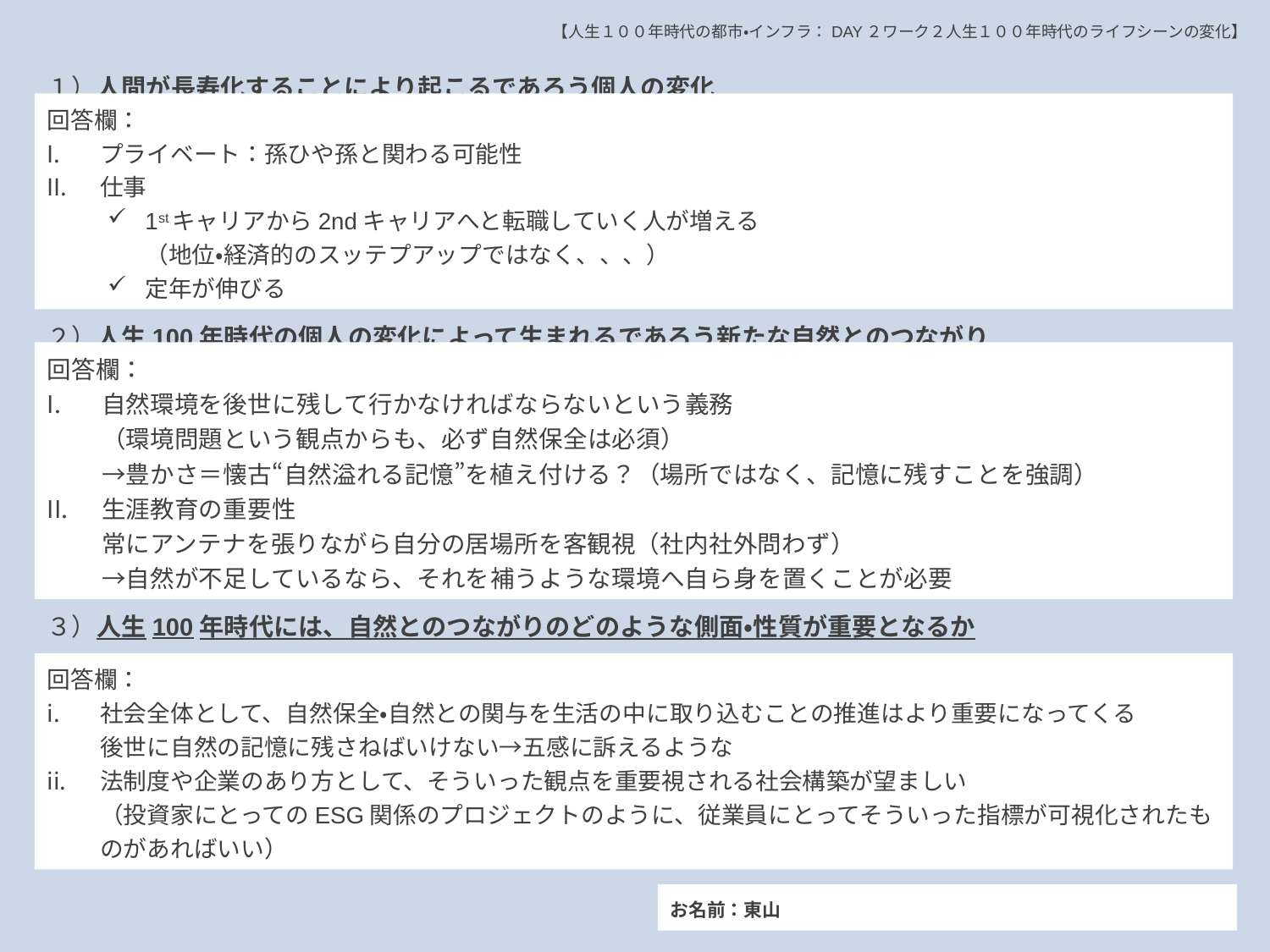

【人生１００年時代の都市・インフラ：DAY２ワーク２人生１００年時代のライフシーンの変化】
１）人間が長寿化することにより起こるであろう個人の変化
回答欄：
プライベート：孫ひや孫と関わる可能性
仕事
1stキャリアから2ndキャリアへと転職していく人が増える
（地位・経済的のスッテプアップではなく、、、）
定年が伸びる
２）人生100年時代の個人の変化によって生まれるであろう新たな自然とのつながり
回答欄：
自然環境を後世に残して行かなければならないという義務
（環境問題という観点からも、必ず自然保全は必須）
→豊かさ＝懐古“自然溢れる記憶”を植え付ける？（場所ではなく、記憶に残すことを強調）
生涯教育の重要性
常にアンテナを張りながら自分の居場所を客観視（社内社外問わず）
→自然が不足しているなら、それを補うような環境へ自ら身を置くことが必要

３）人生100年時代には、自然とのつながりのどのような側面・性質が重要となるか
回答欄：
社会全体として、自然保全・自然との関与を生活の中に取り込むことの推進はより重要になってくる
後世に自然の記憶に残さねばいけない→五感に訴えるような
法制度や企業のあり方として、そういった観点を重要視される社会構築が望ましい
（投資家にとってのESG関係のプロジェクトのように、従業員にとってそういった指標が可視化されたものがあればいい）
お名前：東山